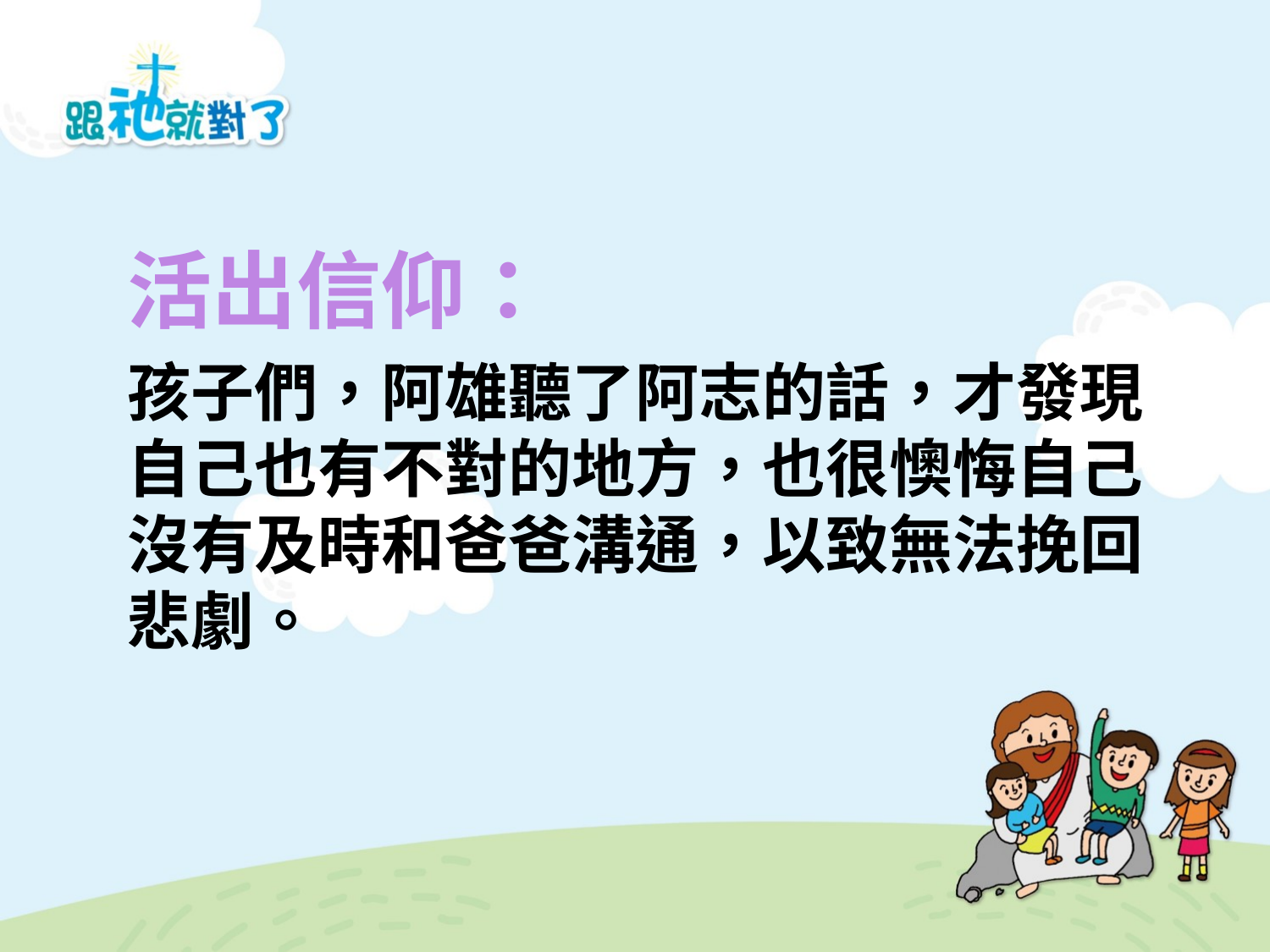

活出信仰：
孩子們，阿雄聽了阿志的話，才發現自己也有不對的地方，也很懊悔自己沒有及時和爸爸溝通，以致無法挽回悲劇。